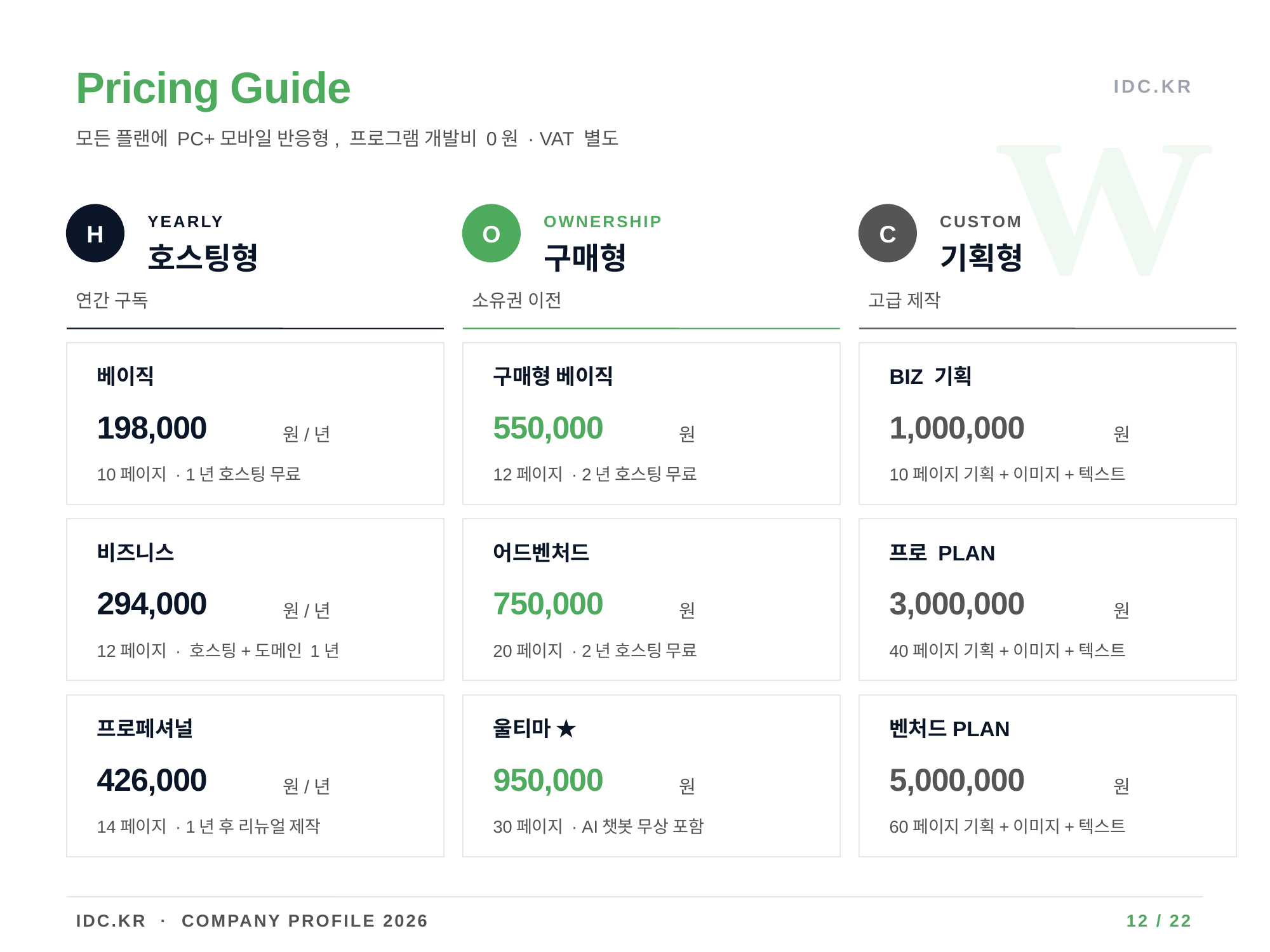

W
Pricing Guide
IDC.KR
모든 플랜에 PC+모바일 반응형, 프로그램 개발비 0원 · VAT 별도

H

O

C
YEARLY
OWNERSHIP
CUSTOM
호스팅형
구매형
기획형
연간 구독
소유권 이전
고급 제작

베이직
구매형 베이직
BIZ 기획
198,000
550,000
1,000,000
원/년
원
원
10페이지 · 1년 호스팅 무료
12페이지 · 2년 호스팅 무료
10페이지 기획+이미지+텍스트

비즈니스
어드벤처드
프로 PLAN
294,000
750,000
3,000,000
원/년
원
원
12페이지 · 호스팅+도메인 1년
20페이지 · 2년 호스팅 무료
40페이지 기획+이미지+텍스트

프로페셔널
울티마 ★
벤처드PLAN
426,000
950,000
5,000,000
원/년
원
원
14페이지 · 1년 후 리뉴얼 제작
30페이지 · AI챗봇 무상 포함
60페이지 기획+이미지+텍스트

IDC.KR  ·  COMPANY PROFILE 2026
12 / 22